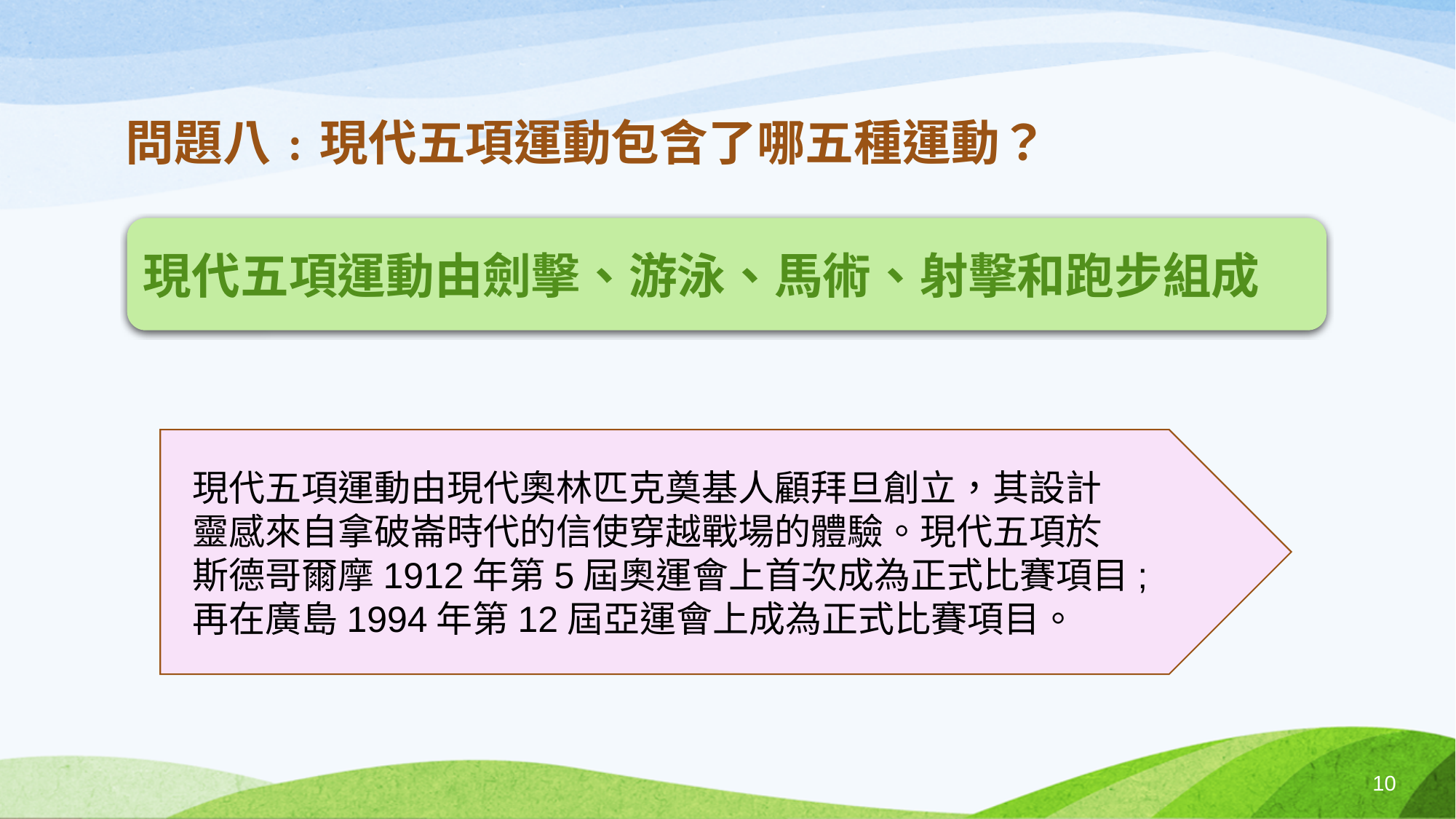

問題八﹕現代五項運動包含了哪五種運動？
現代五項運動由劍擊、游泳、馬術、射擊和跑步組成
現代五項運動由現代奧林匹克奠基人顧拜旦創立，其設計
靈感來自拿破崙時代的信使穿越戰場的體驗。現代五項於
斯德哥爾摩1912年第5屆奧運會上首次成為正式比賽項目;
再在廣島1994年第12屆亞運會上成為正式比賽項目。
10